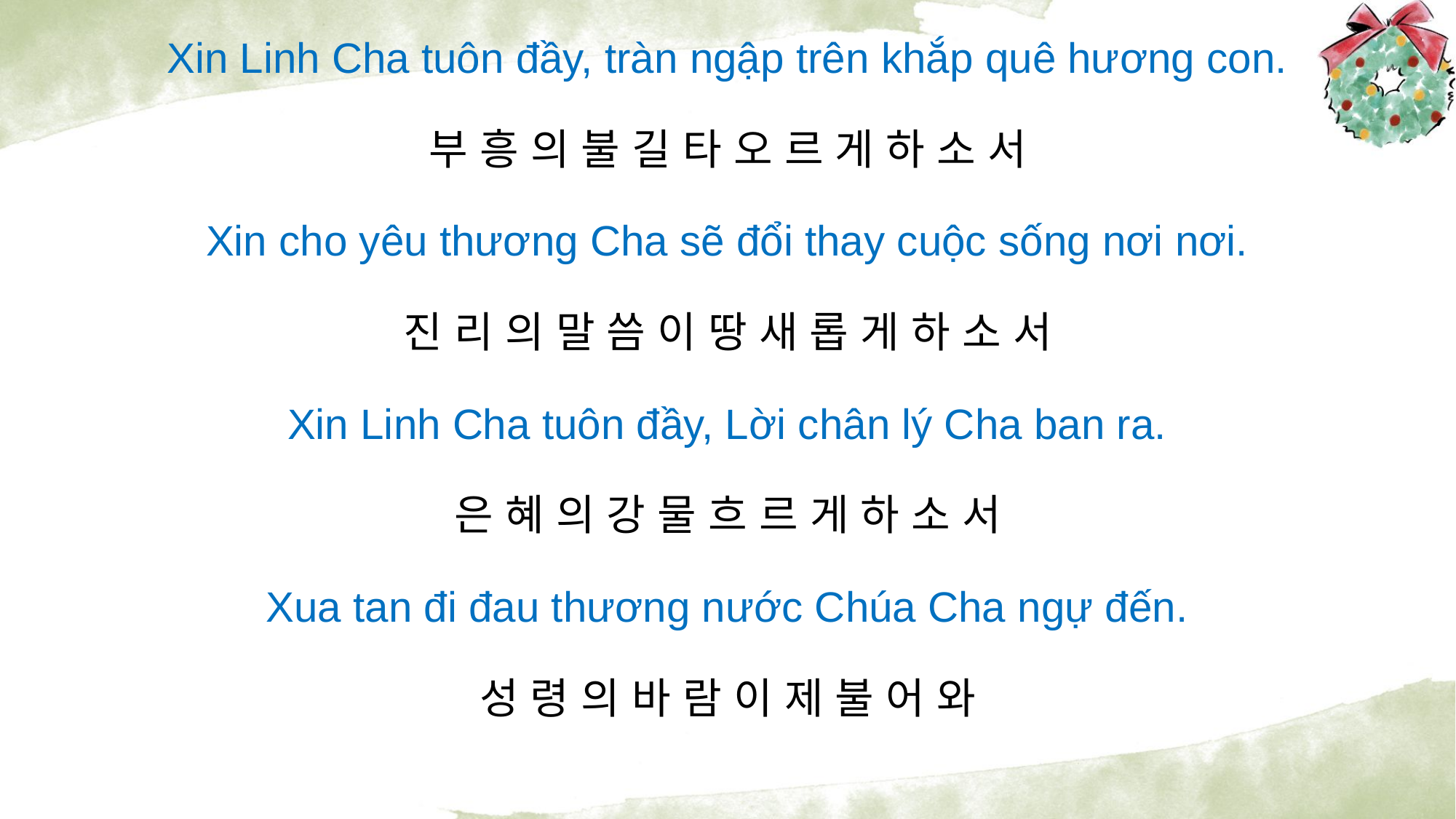

Xin Linh Cha tuôn đầy, tràn ngập trên khắp quê hương con.
부 흥 의 불 길 타 오 르 게 하 소 서
Xin cho yêu thương Cha sẽ đổi thay cuộc sống nơi nơi.
진 리 의 말 씀 이 땅 새 롭 게 하 소 서
Xin Linh Cha tuôn đầy, Lời chân lý Cha ban ra.
은 혜 의 강 물 흐 르 게 하 소 서
Xua tan đi đau thương nước Chúa Cha ngự đến.
성 령 의 바 람 이 제 불 어 와